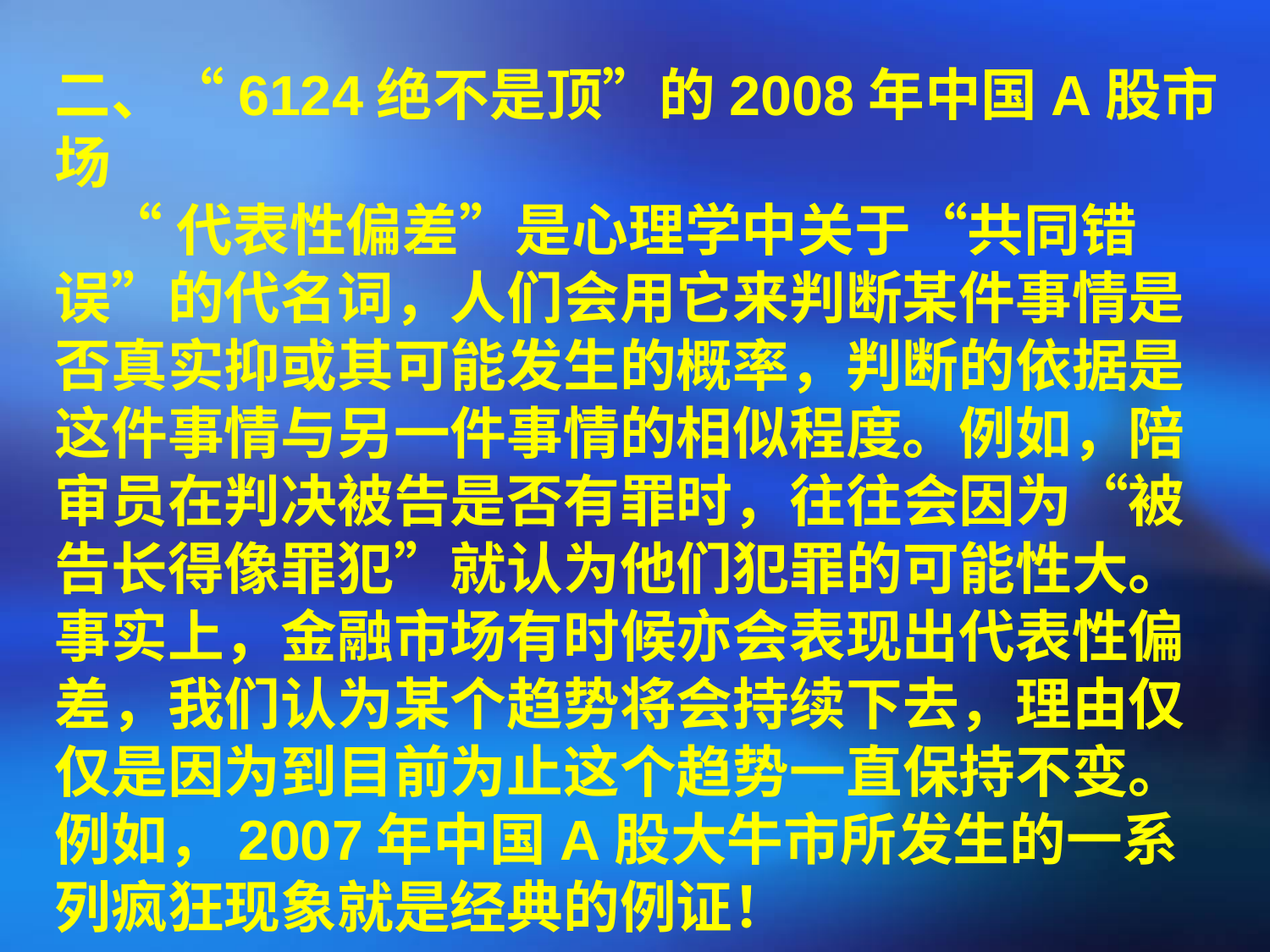

二、“6124绝不是顶”的2008年中国A股市场
    “代表性偏差”是心理学中关于“共同错误”的代名词，人们会用它来判断某件事情是否真实抑或其可能发生的概率，判断的依据是这件事情与另一件事情的相似程度。例如，陪审员在判决被告是否有罪时，往往会因为“被告长得像罪犯”就认为他们犯罪的可能性大。 事实上，金融市场有时候亦会表现出代表性偏差，我们认为某个趋势将会持续下去，理由仅仅是因为到目前为止这个趋势一直保持不变。例如，2007年中国A股大牛市所发生的一系列疯狂现象就是经典的例证！